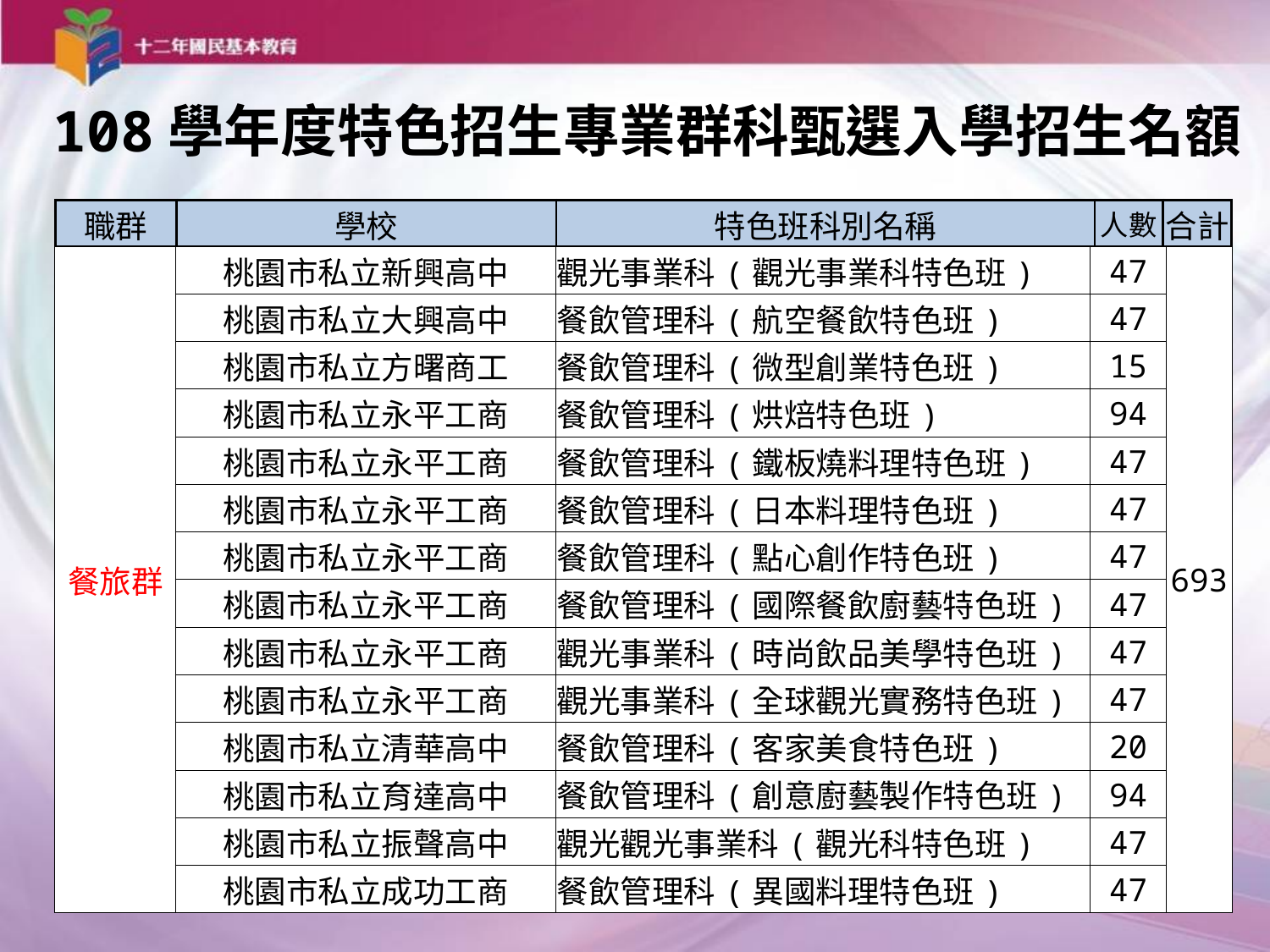

108學年度特色招生專業群科甄選入學招生名額
| 職群 | 學校 | 特色班科別名稱 | 人數 | 合計 |
| --- | --- | --- | --- | --- |
| 餐旅群 | 桃園市私立新興高中 | 觀光事業科(觀光事業科特色班) | 47 | 693 |
| --- | --- | --- | --- | --- |
|  | 桃園市私立大興高中 | 餐飲管理科(航空餐飲特色班) | 47 |  |
|  | 桃園市私立方曙商工 | 餐飲管理科(微型創業特色班) | 15 |  |
|  | 桃園市私立永平工商 | 餐飲管理科(烘焙特色班) | 94 |  |
|  | 桃園市私立永平工商 | 餐飲管理科(鐵板燒料理特色班) | 47 |  |
|  | 桃園市私立永平工商 | 餐飲管理科(日本料理特色班) | 47 |  |
|  | 桃園市私立永平工商 | 餐飲管理科(點心創作特色班) | 47 |  |
|  | 桃園市私立永平工商 | 餐飲管理科(國際餐飲廚藝特色班) | 47 |  |
|  | 桃園市私立永平工商 | 觀光事業科(時尚飲品美學特色班) | 47 |  |
|  | 桃園市私立永平工商 | 觀光事業科(全球觀光實務特色班) | 47 |  |
|  | 桃園市私立清華高中 | 餐飲管理科(客家美食特色班) | 20 |  |
|  | 桃園市私立育達高中 | 餐飲管理科(創意廚藝製作特色班) | 94 |  |
|  | 桃園市私立振聲高中 | 觀光觀光事業科(觀光科特色班) | 47 |  |
|  | 桃園市私立成功工商 | 餐飲管理科(異國料理特色班) | 47 |  |